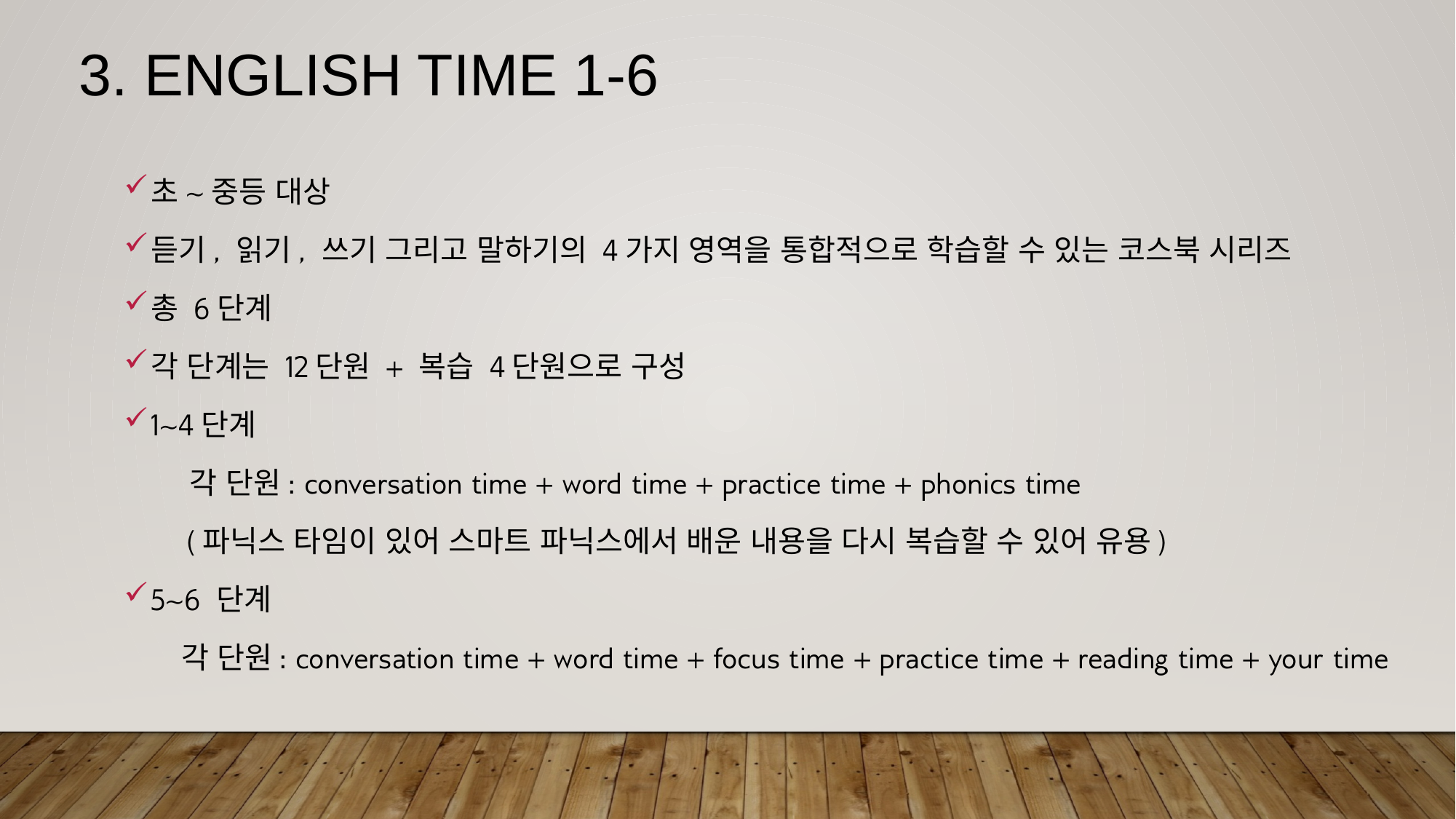

3. English Time 1-6

초~중등 대상
듣기, 읽기, 쓰기 그리고 말하기의 4가지 영역을 통합적으로 학습할 수 있는 코스북 시리즈
총 6단계
각 단계는 12단원 + 복습 4단원으로 구성
1~4단계
       각 단원: conversation time + word time + practice time + phonics time
       (파닉스 타임이 있어 스마트 파닉스에서 배운 내용을 다시 복습할 수 있어 유용)
5~6 단계
      각 단원: conversation time + word time + focus time + practice time + reading time + your time